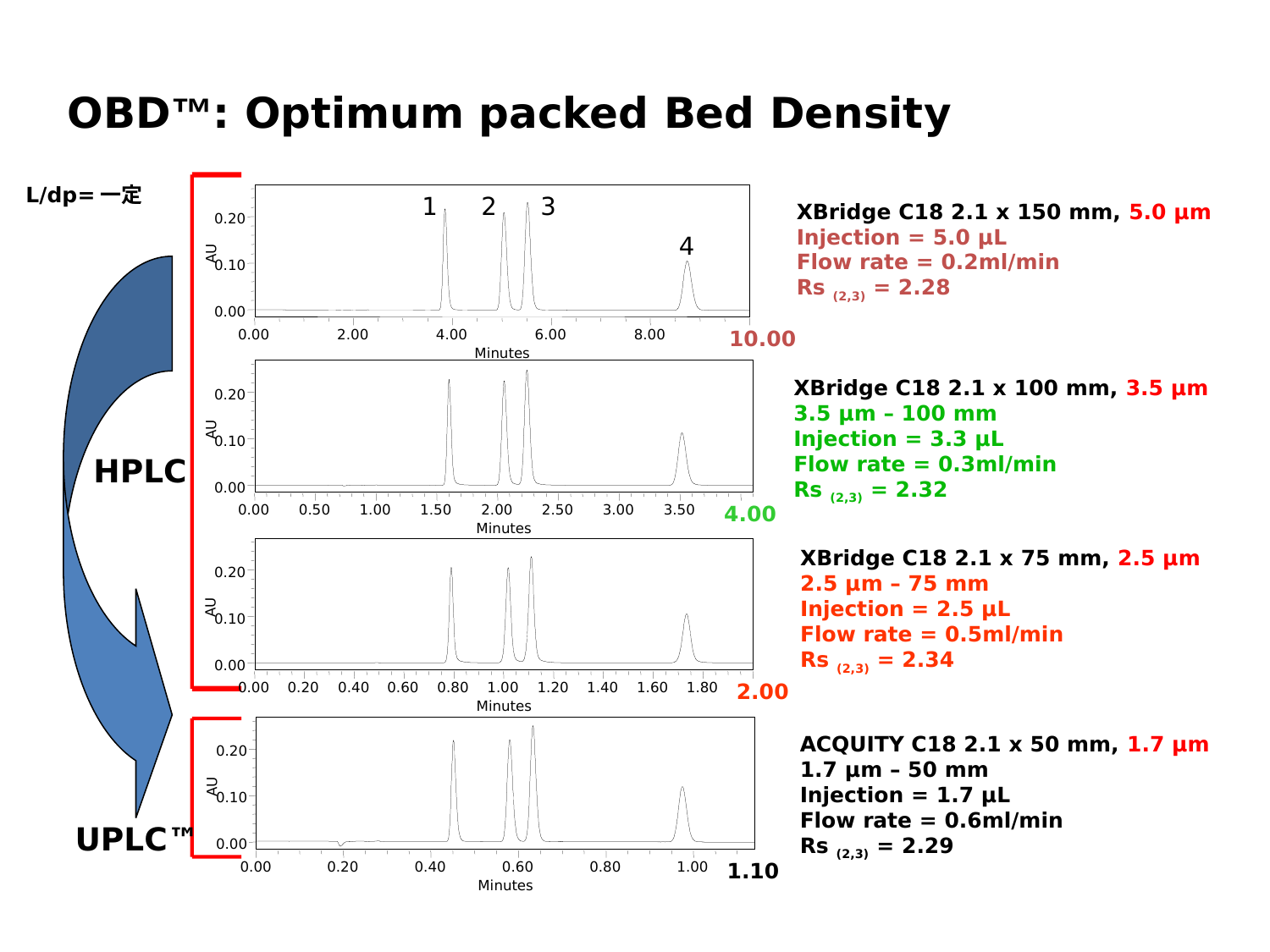

# OBD™: Optimum packed Bed Density

L/dp=一定

1
2
3

XBridge C18 2.1 x 150 mm, 5.0 µm
Injection = 5.0 µL
Flow rate = 0.2ml/min
Rs (2,3) = 2.28

0.20

4

AU

0.10

0.00

0.00
2.00
4.00
6.00
8.00
10.00
Minutes

XBridge C18 2.1 x 100 mm, 3.5 µm
3.5 µm – 100 mm
Injection = 3.3 µL
Flow rate = 0.3ml/min
Rs (2,3) = 2.32

0.20

AU

0.10

HPLC

0.00

0.00
0.50
1.00
1.50
2.00
2.50
3.00
3.50
4.00
Minutes

XBridge C18 2.1 x 75 mm, 2.5 µm
2.5 µm – 75 mm
Injection = 2.5 µL
Flow rate = 0.5ml/min
Rs (2,3) = 2.34

0.20

AU

0.10

0.00

0.00
0.20
0.40
0.60
0.80
1.00
1.20
1.40
1.60
1.80
2.00

Minutes

ACQUITY C18 2.1 x 50 mm, 1.7 µm
1.7 µm – 50 mm
Injection = 1.7 µL
Flow rate = 0.6ml/min
Rs (2,3) = 2.29

0.20

AU

0.10

UPLC™

0.00

0.00
0.20
0.40
0.60
0.80
1.00
1.10
Minutes